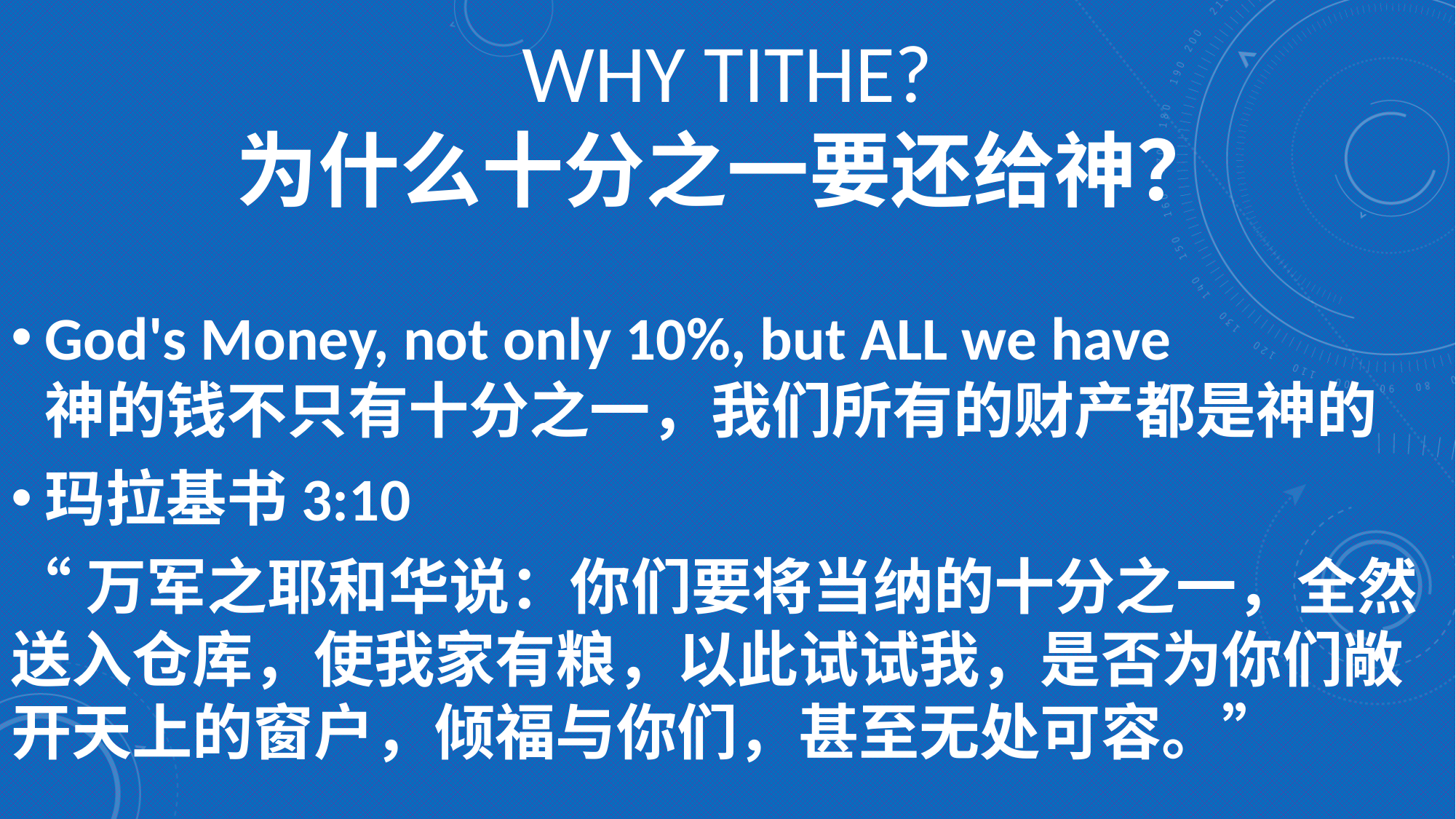

# Why Tithe? 为什么十分之一要还给神？
God's Money, not only 10%, but ALL we have                神的钱不只有十分之一，我们所有的财产都是神的
玛拉基书3:10
“万军之耶和华说：你们要将当纳的十分之一，全然送入仓库，使我家有粮，以此试试我，是否为你们敞开天上的窗户，倾福与你们，甚至无处可容。”